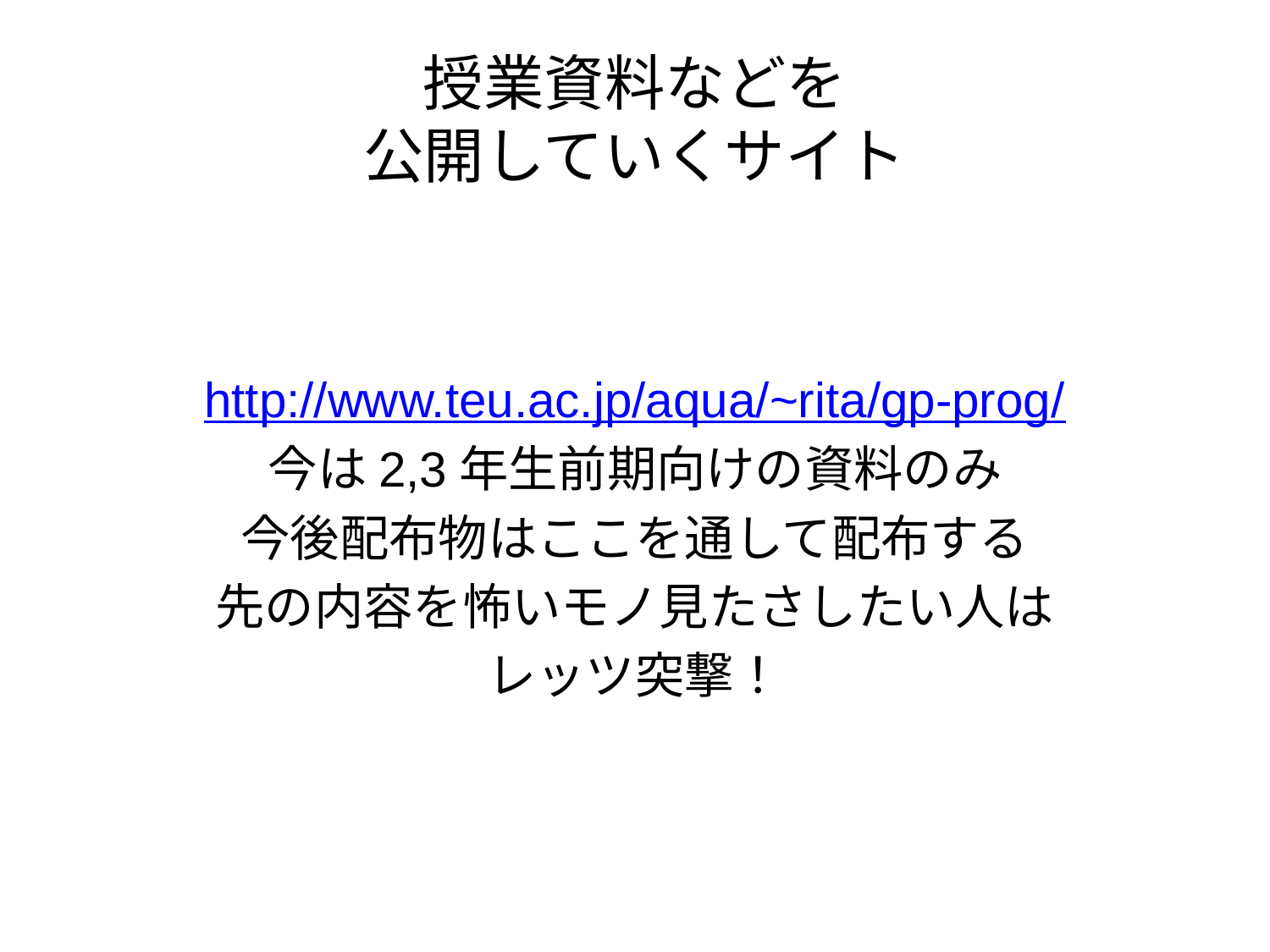

# 授業資料などを 公開していくサイト
http://www.teu.ac.jp/aqua/~rita/gp-prog/
今は2,3年生前期向けの資料のみ
今後配布物はここを通して配布する
先の内容を怖いモノ見たさしたい人は
レッツ突撃！